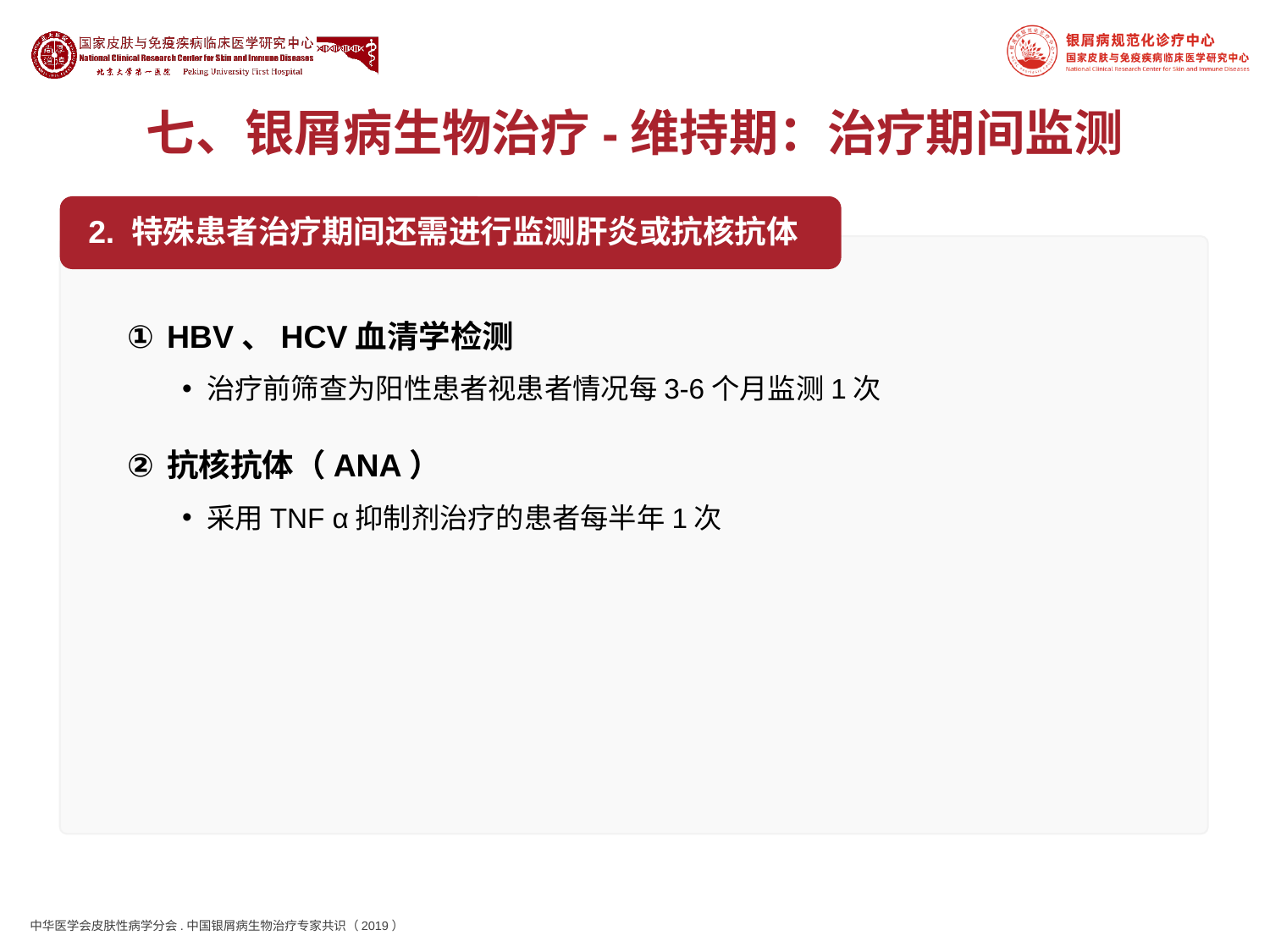

# 七、银屑病生物治疗-维持期：治疗期间监测
2. 特殊患者治疗期间还需进行监测肝炎或抗核抗体

HBV、HCV血清学检测
治疗前筛查为阳性患者视患者情况每3-6个月监测1次
抗核抗体（ANA）
采用TNF α抑制剂治疗的患者每半年1次
中华医学会皮肤性病学分会.中国银屑病生物治疗专家共识（2019）